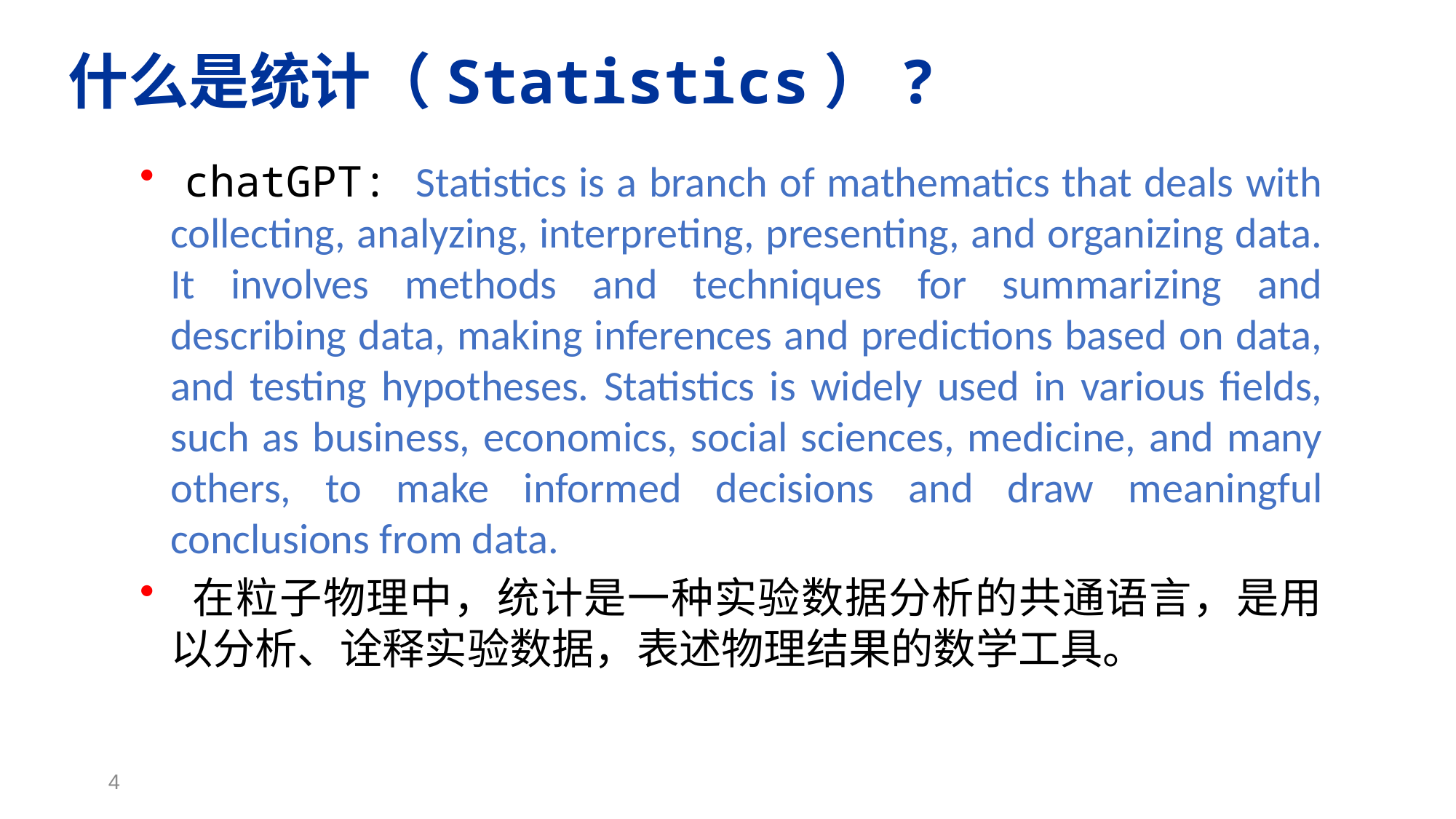

什么是统计（Statistics）?
 chatGPT: Statistics is a branch of mathematics that deals with collecting, analyzing, interpreting, presenting, and organizing data. It involves methods and techniques for summarizing and describing data, making inferences and predictions based on data, and testing hypotheses. Statistics is widely used in various fields, such as business, economics, social sciences, medicine, and many others, to make informed decisions and draw meaningful conclusions from data.
 在粒子物理中，统计是一种实验数据分析的共通语言，是用以分析、诠释实验数据，表述物理结果的数学工具。
4